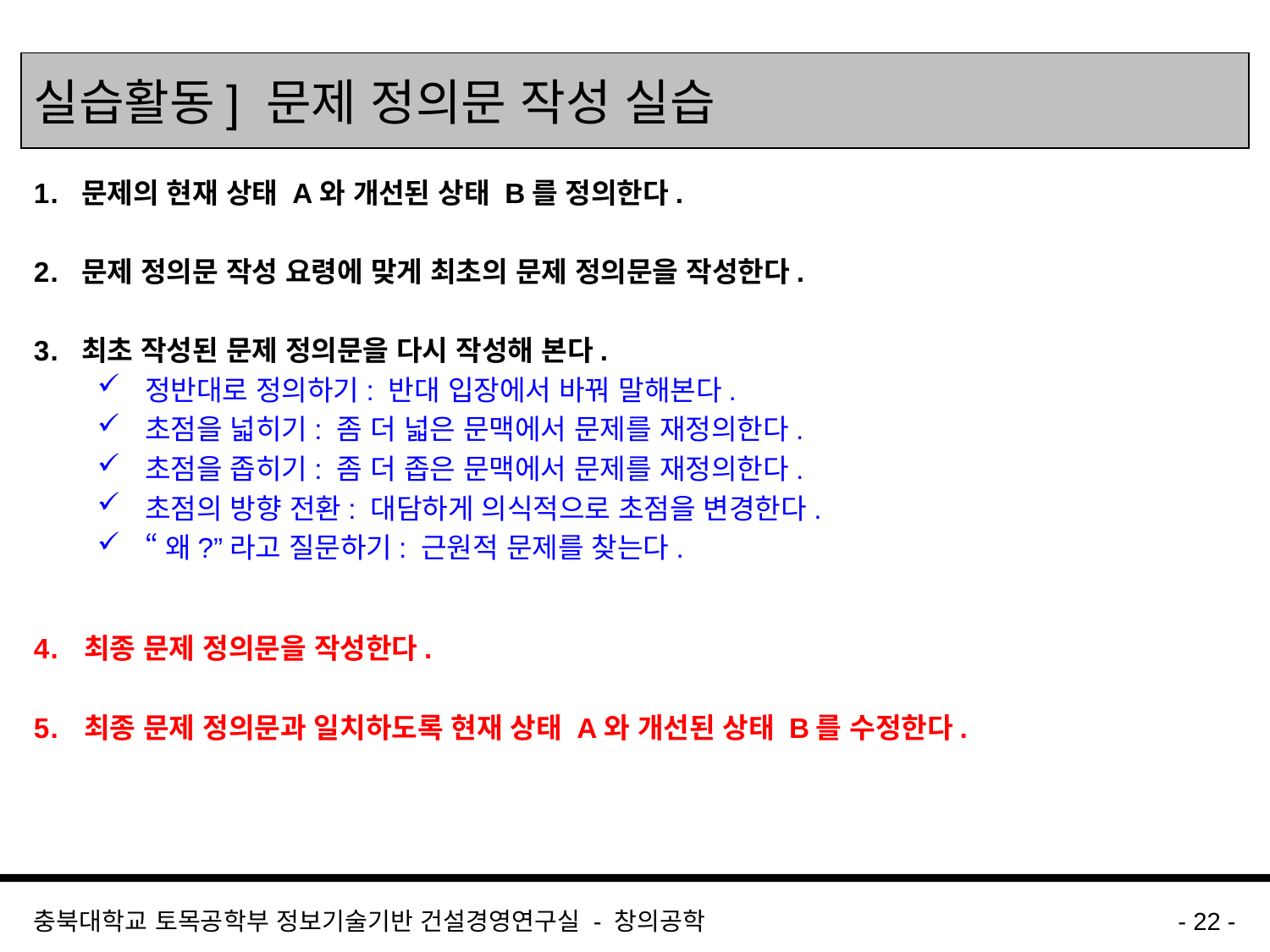

# 실습활동] 문제 정의문 작성 실습
문제의 현재 상태 A와 개선된 상태 B를 정의한다.

문제 정의문 작성 요령에 맞게 최초의 문제 정의문을 작성한다.

최초 작성된 문제 정의문을 다시 작성해 본다.
정반대로 정의하기: 반대 입장에서 바꿔 말해본다.
초점을 넓히기: 좀 더 넓은 문맥에서 문제를 재정의한다.
초점을 좁히기: 좀 더 좁은 문맥에서 문제를 재정의한다.
초점의 방향 전환: 대담하게 의식적으로 초점을 변경한다.
“왜?”라고 질문하기: 근원적 문제를 찾는다.

최종 문제 정의문을 작성한다.

최종 문제 정의문과 일치하도록 현재 상태 A와 개선된 상태 B를 수정한다.
충북대학교 토목공학부 정보기술기반 건설경영연구실 - 창의공학
- 22 -